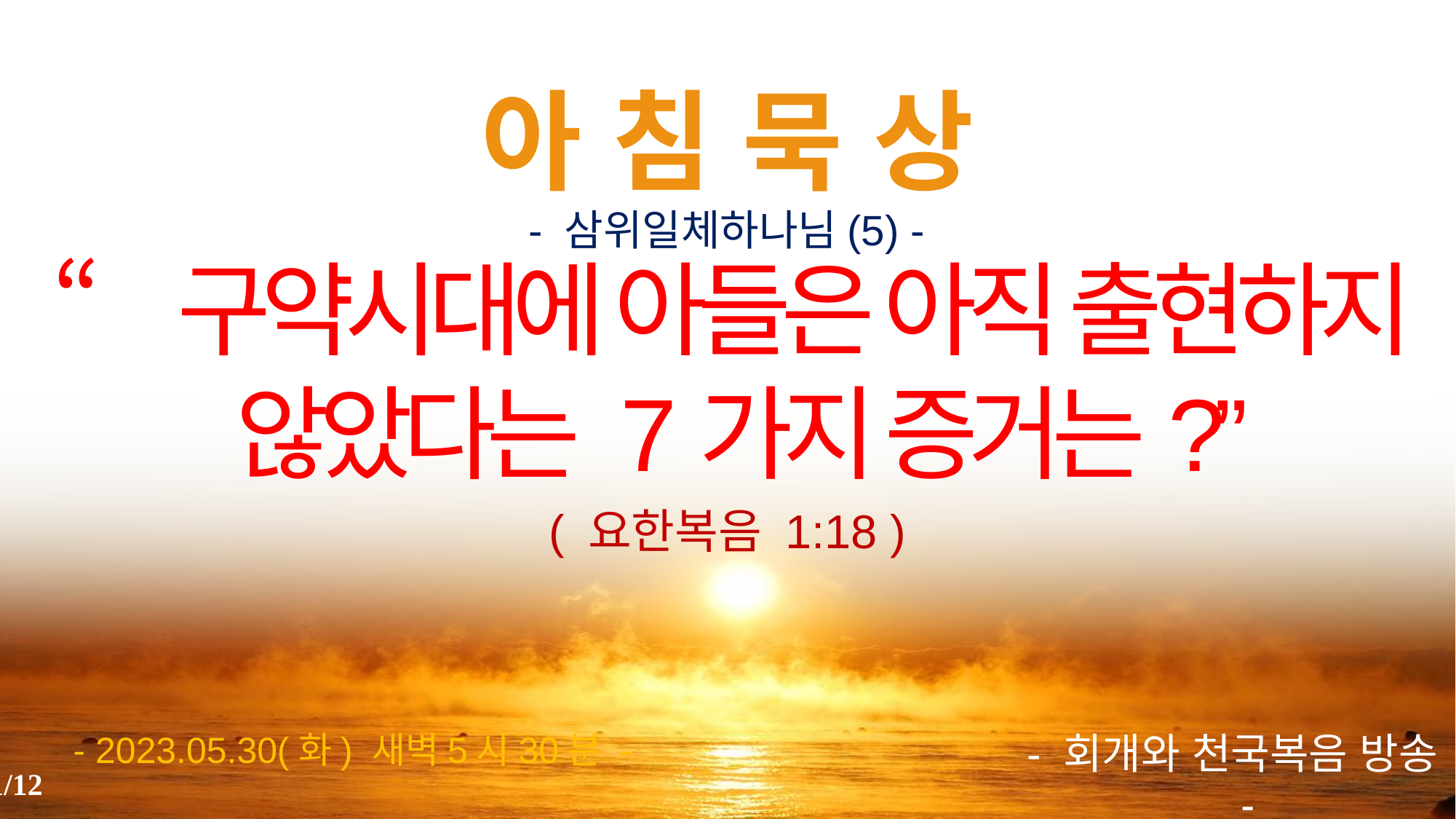

# 아 침 묵 상
- 삼위일체하나님(5) -
“구약시대에 아들은 아직 출현하지 않았다는 7가지 증거는?”
( 요한복음 1:18 )
- 2023.05.30(화) 새벽5시30분 -
- 회개와 천국복음 방송 -